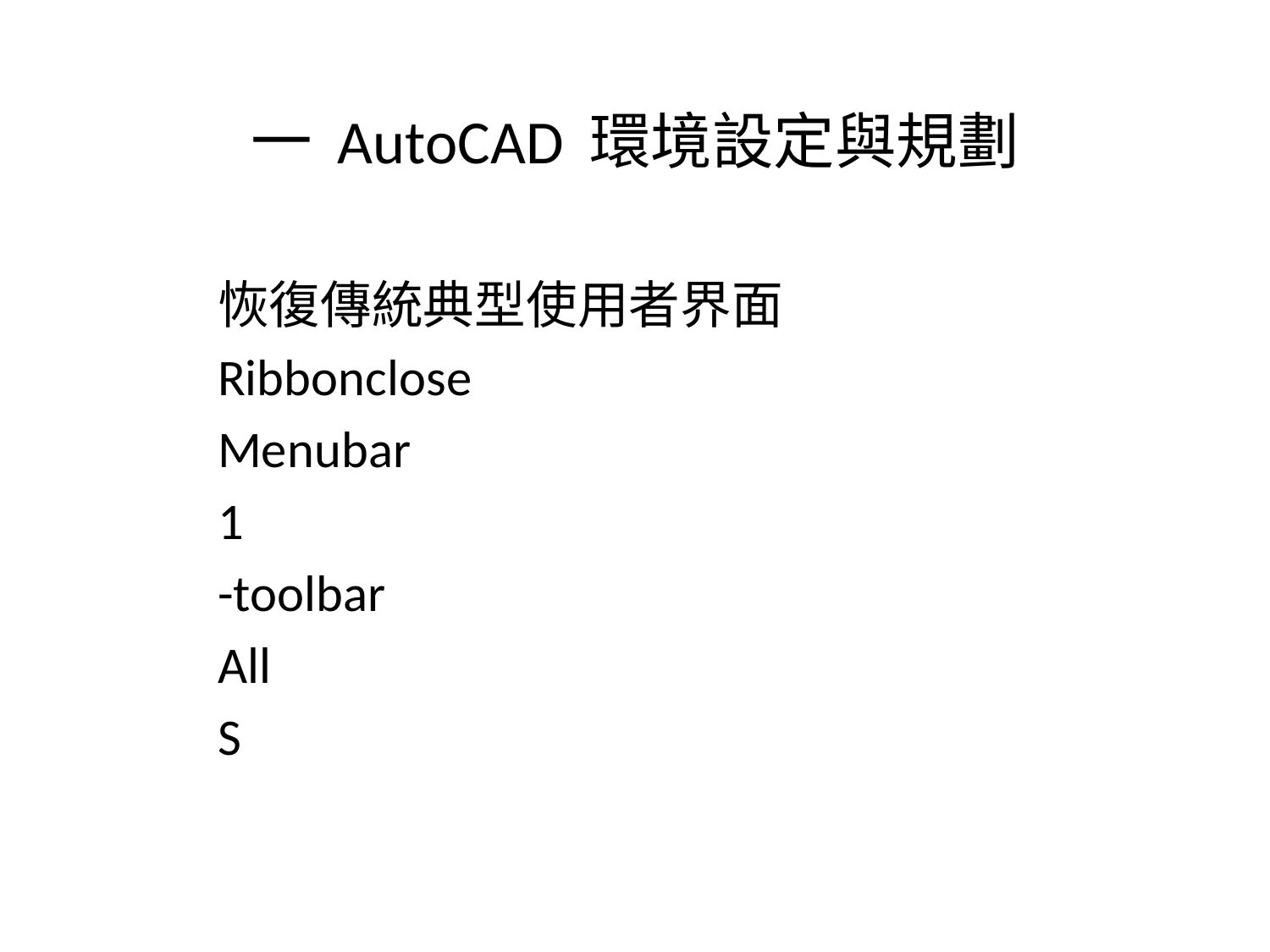

# 一 AutoCAD 環境設定與規劃
恢復傳統典型使用者界面
Ribbonclose
Menubar
1
-toolbar
All
S